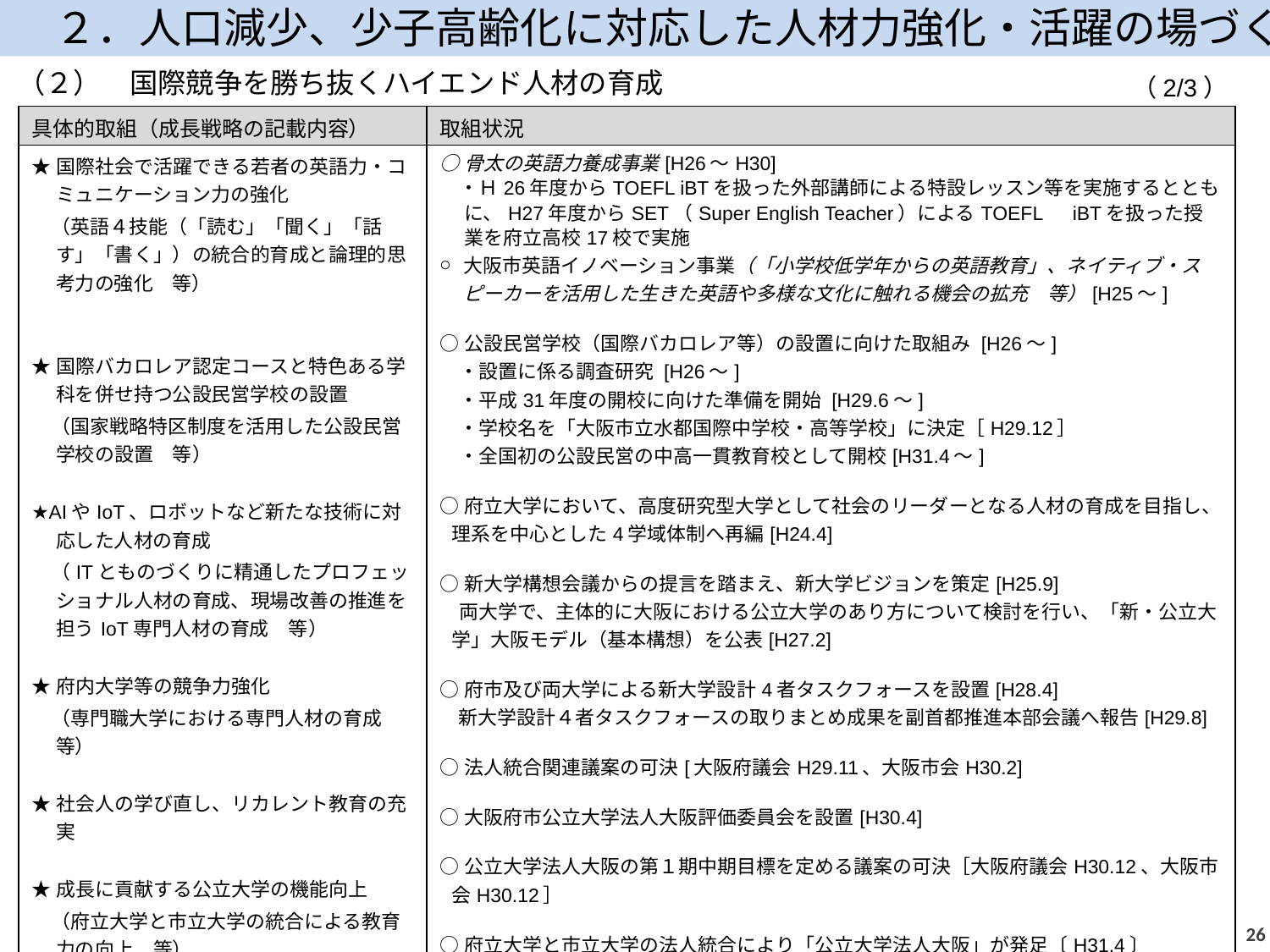

２．人口減少、少子高齢化に対応した人材力強化・活躍の場づくり
（２）　国際競争を勝ち抜くハイエンド人材の育成
（2/3）
| 具体的取組（成長戦略の記載内容） | 取組状況 |
| --- | --- |
| ★国際社会で活躍できる若者の英語力・コミュニケーション力の強化 　（英語４技能（「読む」「聞く」「話す」「書く」）の統合的育成と論理的思考力の強化　等） ★国際バカロレア認定コースと特色ある学科を併せ持つ公設民営学校の設置 　（国家戦略特区制度を活用した公設民営学校の設置　等） ★AIやIoT、ロボットなど新たな技術に対応した人材の育成 　（ITとものづくりに精通したプロフェッショナル人材の育成、現場改善の推進を担うIoT専門人材の育成　等） ★府内大学等の競争力強化 　（専門職大学における専門人材の育成　等） ★社会人の学び直し、リカレント教育の充実 ★成長に貢献する公立大学の機能向上 　（府立大学と市立大学の統合による教育力の向上　等） | ○骨太の英語力養成事業[H26～H30] 　・Ｈ26年度からTOEFL iBTを扱った外部講師による特設レッスン等を実施するとともに、H27年度からSET（Super English Teacher）によるTOEFL　iBTを扱った授業を府立高校17校で実施 　 大阪市英語イノベーション事業（「小学校低学年からの英語教育」、ネイティブ・スピーカーを活用した生きた英語や多様な文化に触れる機会の拡充　等）[H25～] ○公設民営学校（国際バカロレア等）の設置に向けた取組み [H26～] 　・設置に係る調査研究 [H26～] 　・平成31年度の開校に向けた準備を開始 [H29.6～] 　・学校名を「大阪市立水都国際中学校・高等学校」に決定［H29.12］ 　・全国初の公設民営の中高一貫教育校として開校[H31.4～] ○府立大学において、高度研究型大学として社会のリーダーとなる人材の育成を目指し、理系を中心とした4学域体制へ再編[H24.4] ○新大学構想会議からの提言を踏まえ、新大学ビジョンを策定[H25.9] 　両大学で、主体的に大阪における公立大学のあり方について検討を行い、「新・公立大学」大阪モデル（基本構想）を公表[H27.2] ○府市及び両大学による新大学設計4者タスクフォースを設置[H28.4] 新大学設計４者タスクフォースの取りまとめ成果を副首都推進本部会議へ報告[H29.8] ○法人統合関連議案の可決[大阪府議会H29.11、大阪市会H30.2] ○大阪府市公立大学法人大阪評価委員会を設置[H30.4] ○公立大学法人大阪の第１期中期目標を定める議案の可決［大阪府議会H30.12、大阪市会H30.12］ ○府立大学と市立大学の法人統合により「公立大学法人大阪」が発足〔H31.4〕 　令和4年4月の大学統合に向けた準備を開始〔H31.4～〕　　　　　　　　　　　　 　　　　　　　　　　　　　　　　　　　　　　　　　　　　　　　　　　　　　　　　　　　　　　　　（次ページに続く） |
26